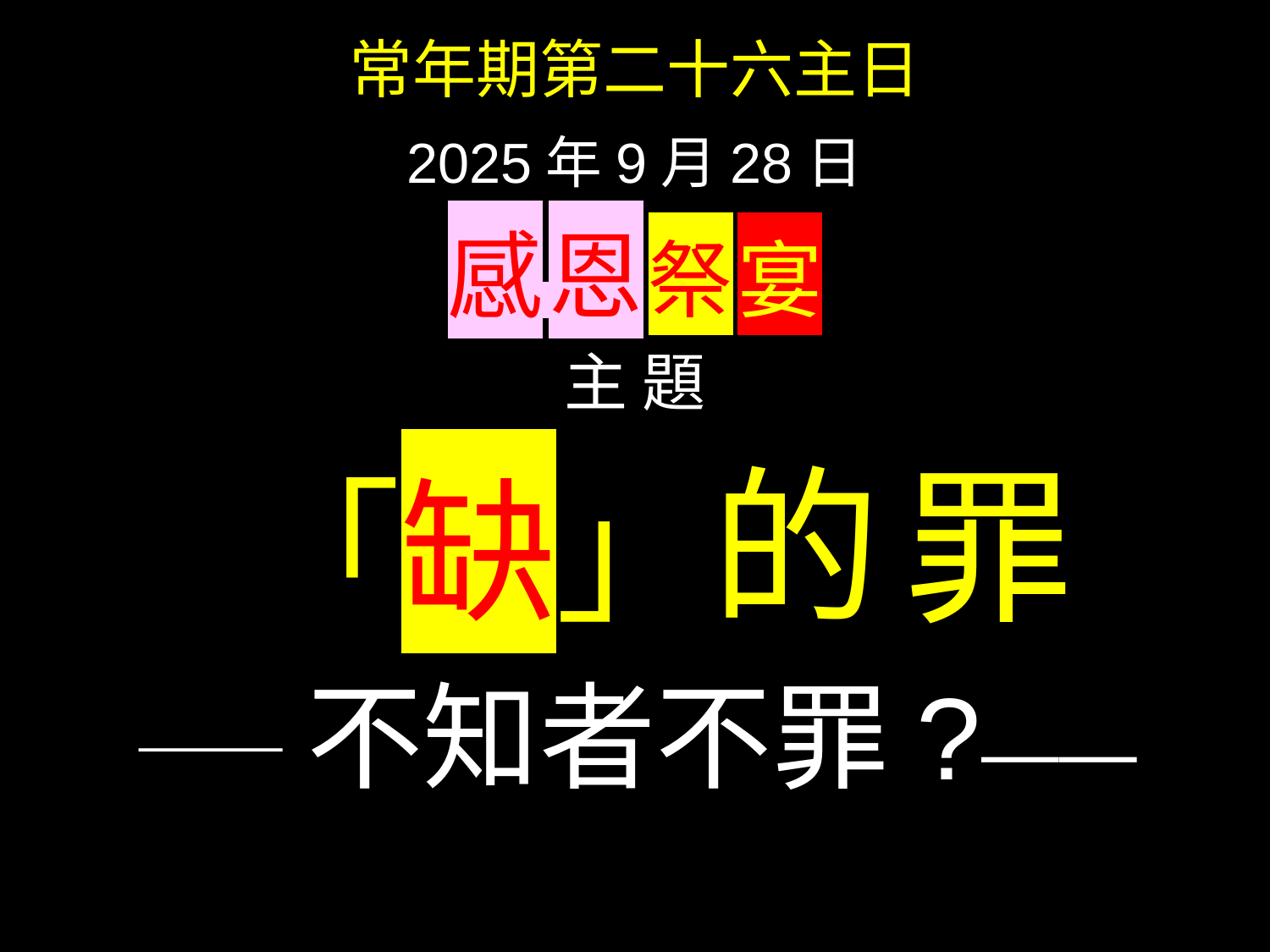

常年期第二十六主日
2025年9月28日
感 恩 祭 宴

主 題
 「缺」的 罪
——不知者不罪?——